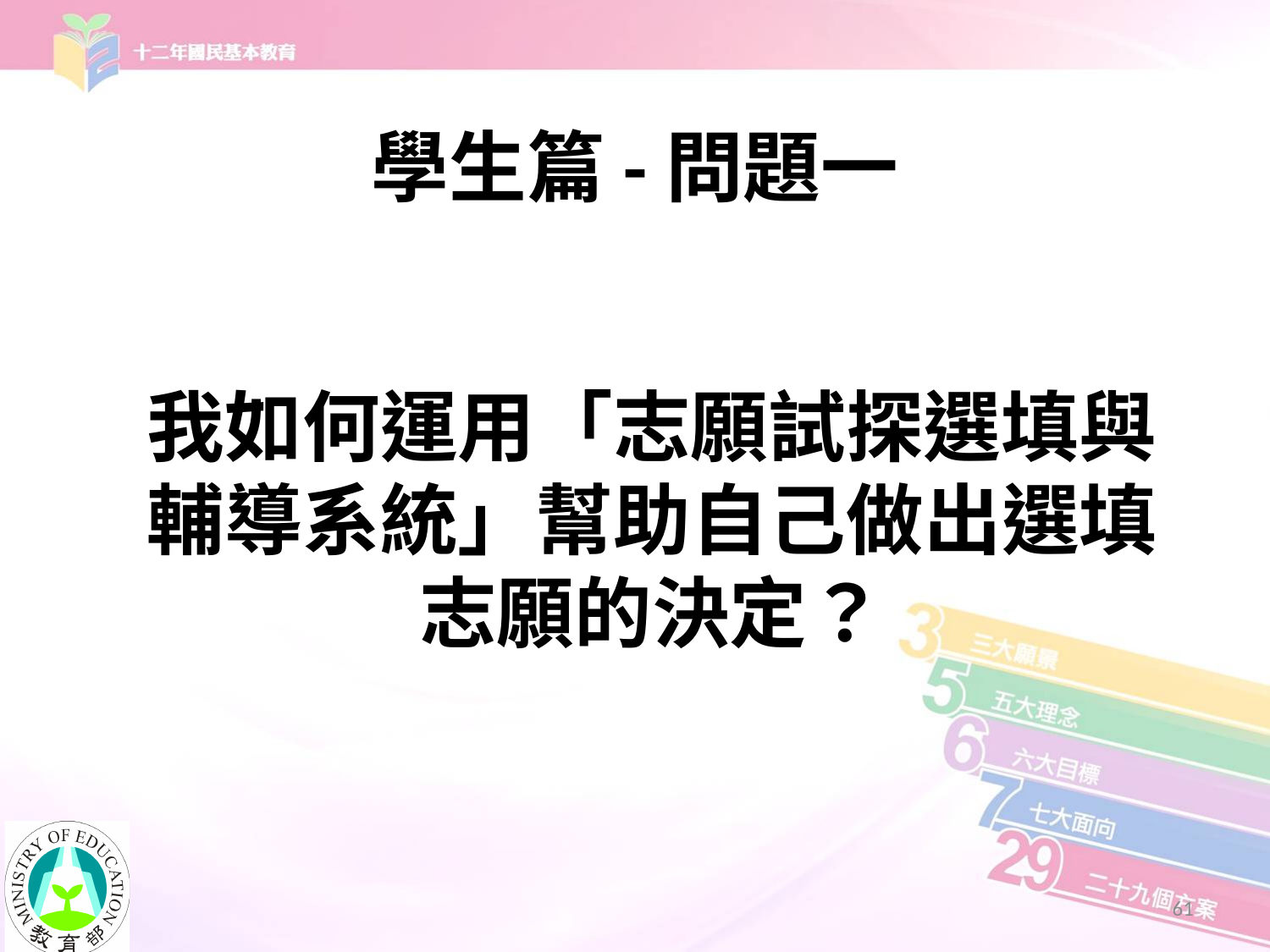

# 學生篇-問題一
	我如何運用「志願試探選填與輔導系統」幫助自己做出選填志願的決定？
61